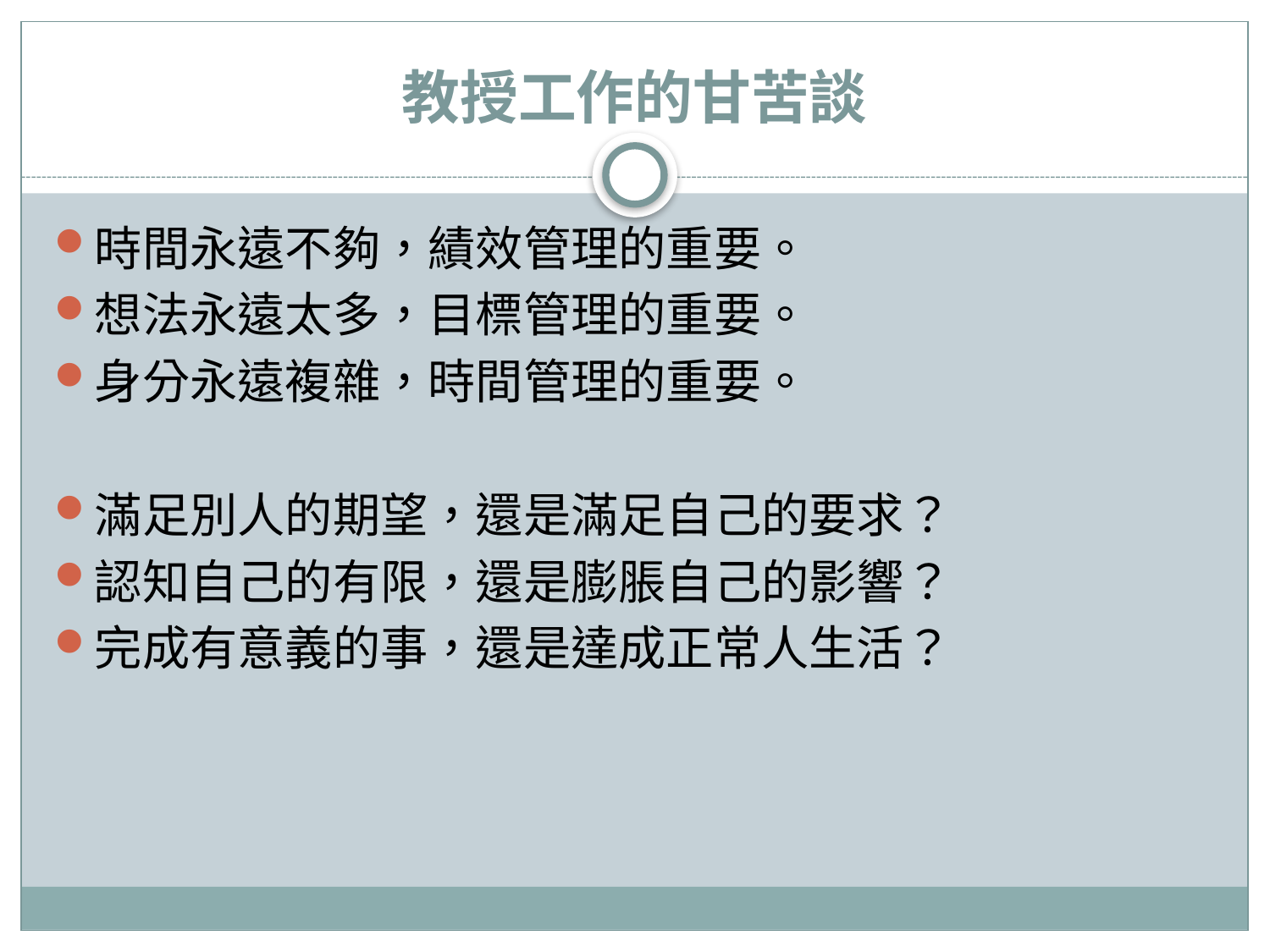

# 教授工作的甘苦談
時間永遠不夠，績效管理的重要。
想法永遠太多，目標管理的重要。
身分永遠複雜，時間管理的重要。

滿足別人的期望，還是滿足自己的要求？
認知自己的有限，還是膨脹自己的影響？
完成有意義的事，還是達成正常人生活？